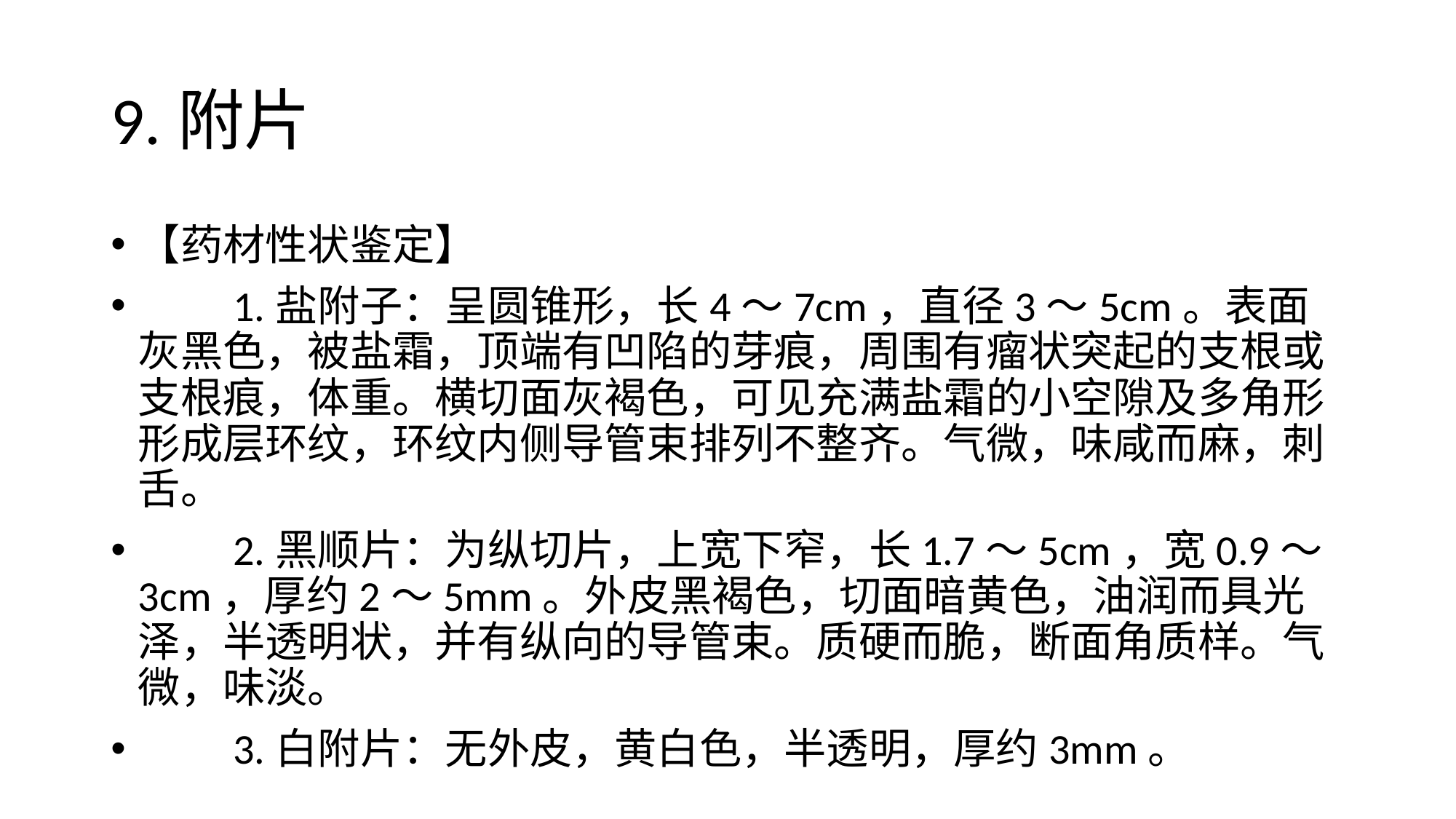

# 9.附片
【药材性状鉴定】
　　1.盐附子：呈圆锥形，长4～7cm，直径3～5cm。表面灰黑色，被盐霜，顶端有凹陷的芽痕，周围有瘤状突起的支根或支根痕，体重。横切面灰褐色，可见充满盐霜的小空隙及多角形形成层环纹，环纹内侧导管束排列不整齐。气微，味咸而麻，刺舌。
　　2.黑顺片：为纵切片，上宽下窄，长1.7～5cm，宽0.9～3cm，厚约2～5mm。外皮黑褐色，切面暗黄色，油润而具光泽，半透明状，并有纵向的导管束。质硬而脆，断面角质样。气微，味淡。
　　3.白附片：无外皮，黄白色，半透明，厚约3mm。